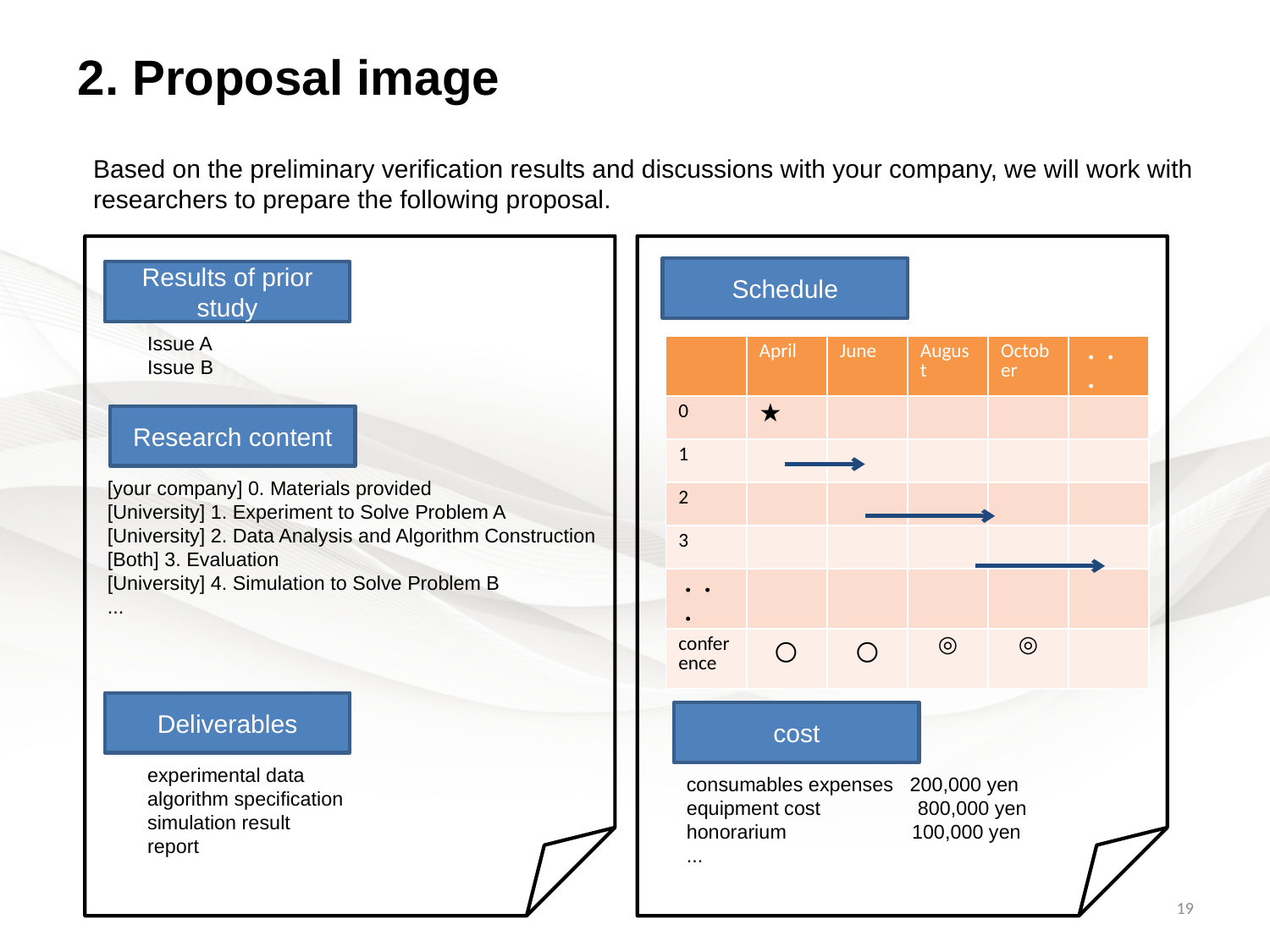

2. Proposal image
Based on the preliminary verification results and discussions with your company, we will work with researchers to prepare the following proposal.

Schedule
Results of prior study
Issue A
Issue B
|  | April | June | August | October | ・・・ |
| --- | --- | --- | --- | --- | --- |
| 0 | ★ |  |  |  |  |
| 1 |  |  |  |  |  |
| 2 |  |  |  |  |  |
| 3 |  |  |  |  |  |
| ・・・ |  |  |  |  |  |
| conference | 〇 | 〇 | ◎ | ◎ |  |
Research content
[your company] 0. Materials provided
[University] 1. Experiment to Solve Problem A
[University] 2. Data Analysis and Algorithm Construction
[Both] 3. Evaluation
[University] 4. Simulation to Solve Problem B
...
Deliverables
cost
experimental data
algorithm specification
simulation result
report
consumables expenses   200,000 yen
equipment cost　　　  　800,000 yen
honorarium　　　　　    100,000 yen
...
19